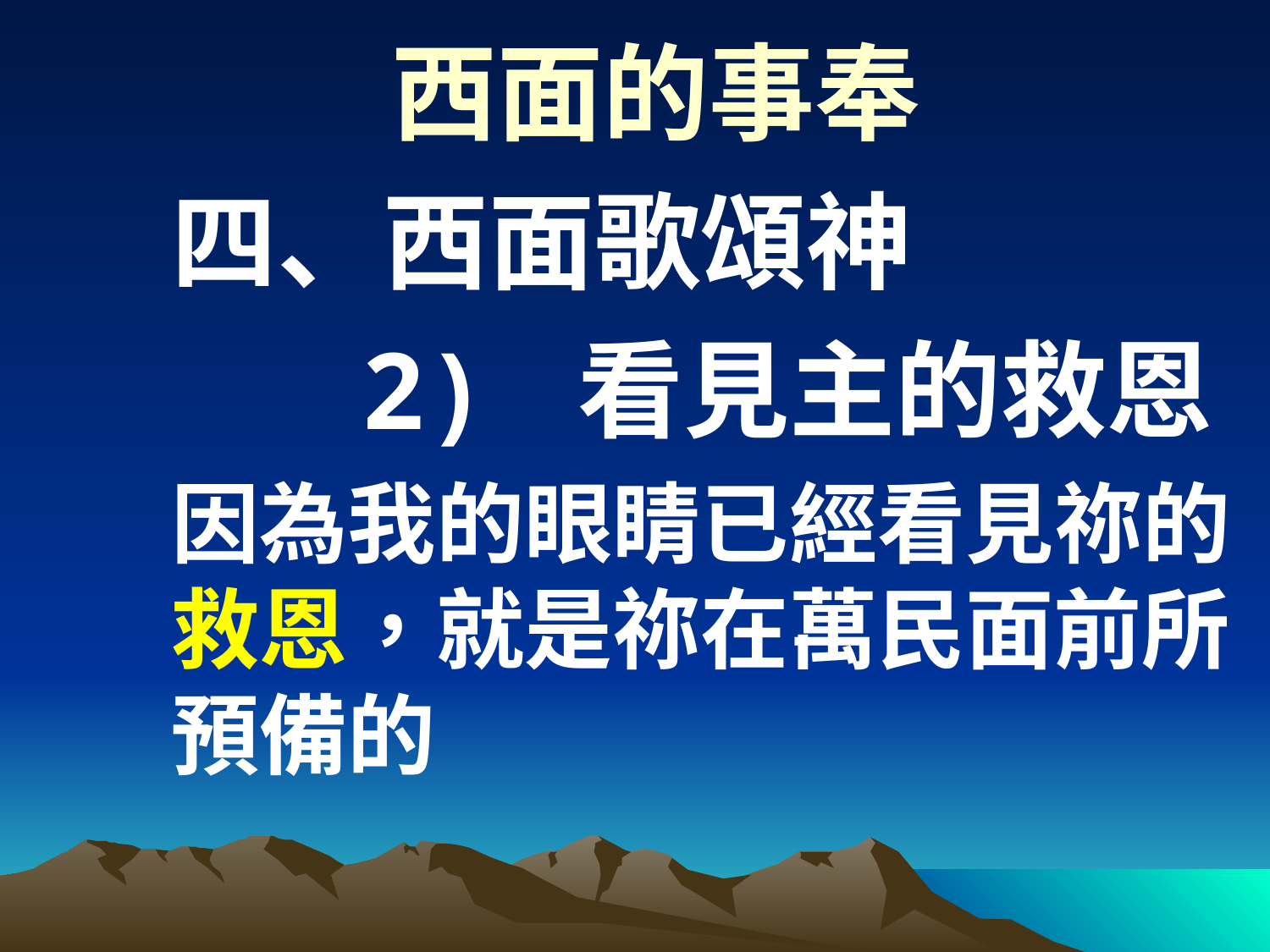

# 西面的事奉
四、西面歌頌神
   2) 看見主的救恩
因為我的眼睛已經看見祢的救恩，就是祢在萬民面前所預備的